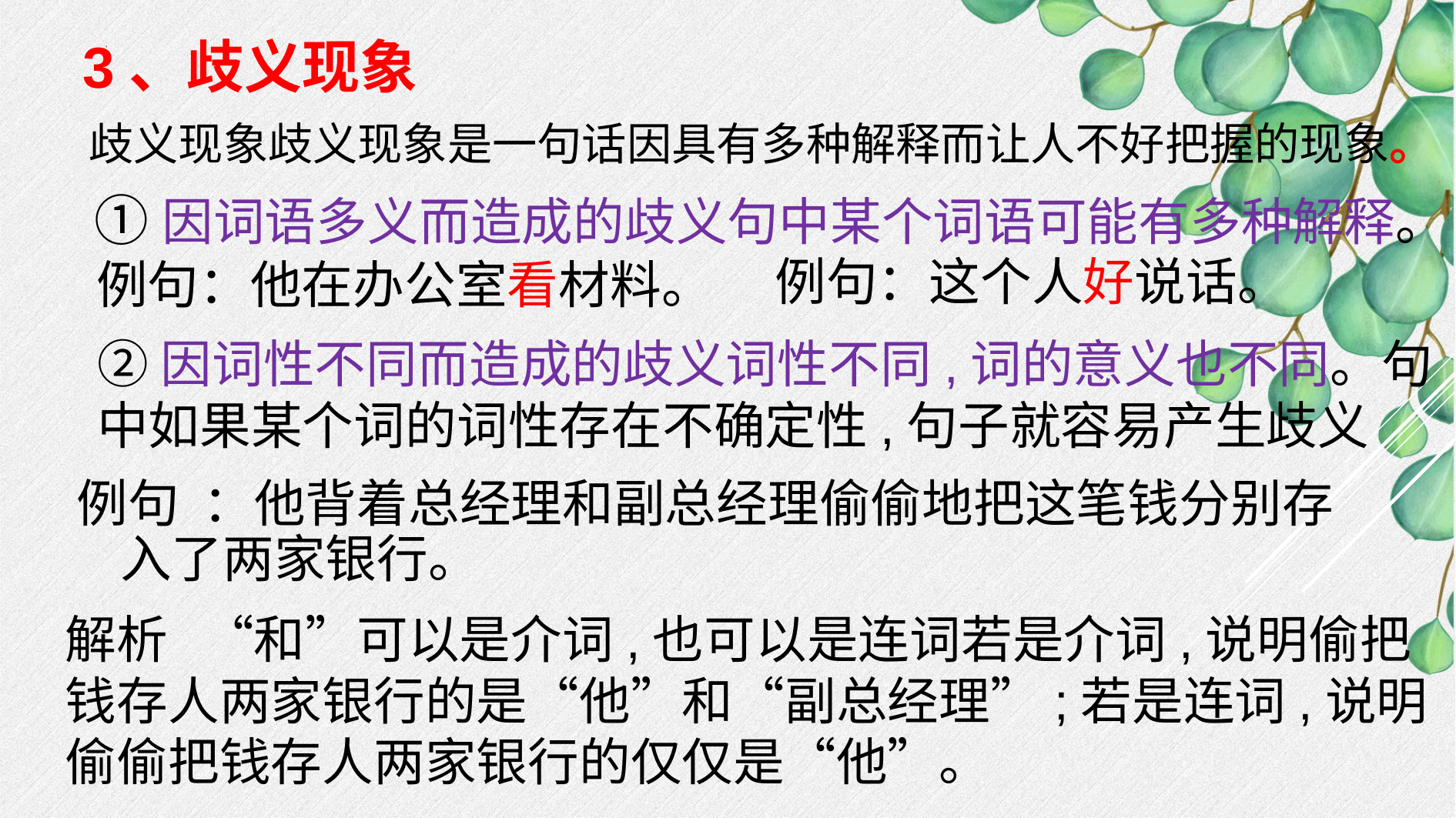

3、歧义现象
歧义现象歧义现象是一句话因具有多种解释而让人不好把握的现象。
①因词语多义而造成的歧义句中某个词语可能有多种解释。
例句：这个人好说话。
例句：他在办公室看材料。
②因词性不同而造成的歧义词性不同,词的意义也不同。句中如果某个词的词性存在不确定性,句子就容易产生歧义
例句  ：他背着总经理和副总经理偷偷地把这笔钱分别存入了两家银行。
解析   “和”可以是介词,也可以是连词若是介词,说明偷把钱存人两家银行的是“他”和“副总经理”;若是连词,说明偷偷把钱存人两家银行的仅仅是“他”。
总结：
当句子中出现“前去”、“新生”、“保管”、“没有”、“走”、“和”等多义词或多义短语时，可能是语意不明。